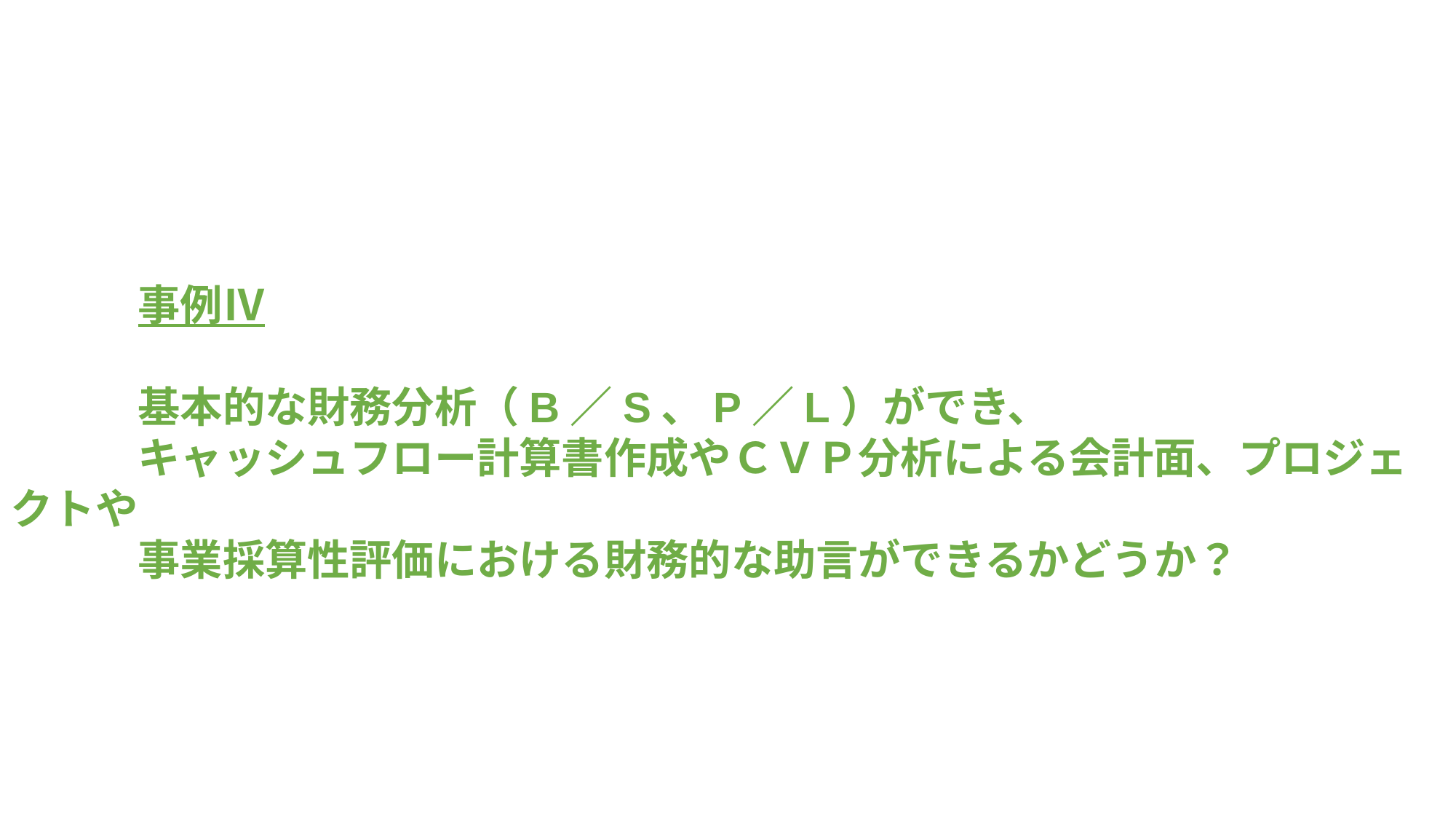

事例Ⅳ

　　　基本的な財務分析（B／S、P／L）ができ、
　　　キャッシュフロー計算書作成やＣＶＰ分析による会計面、プロジェクトや
　　　事業採算性評価における財務的な助言ができるかどうか？